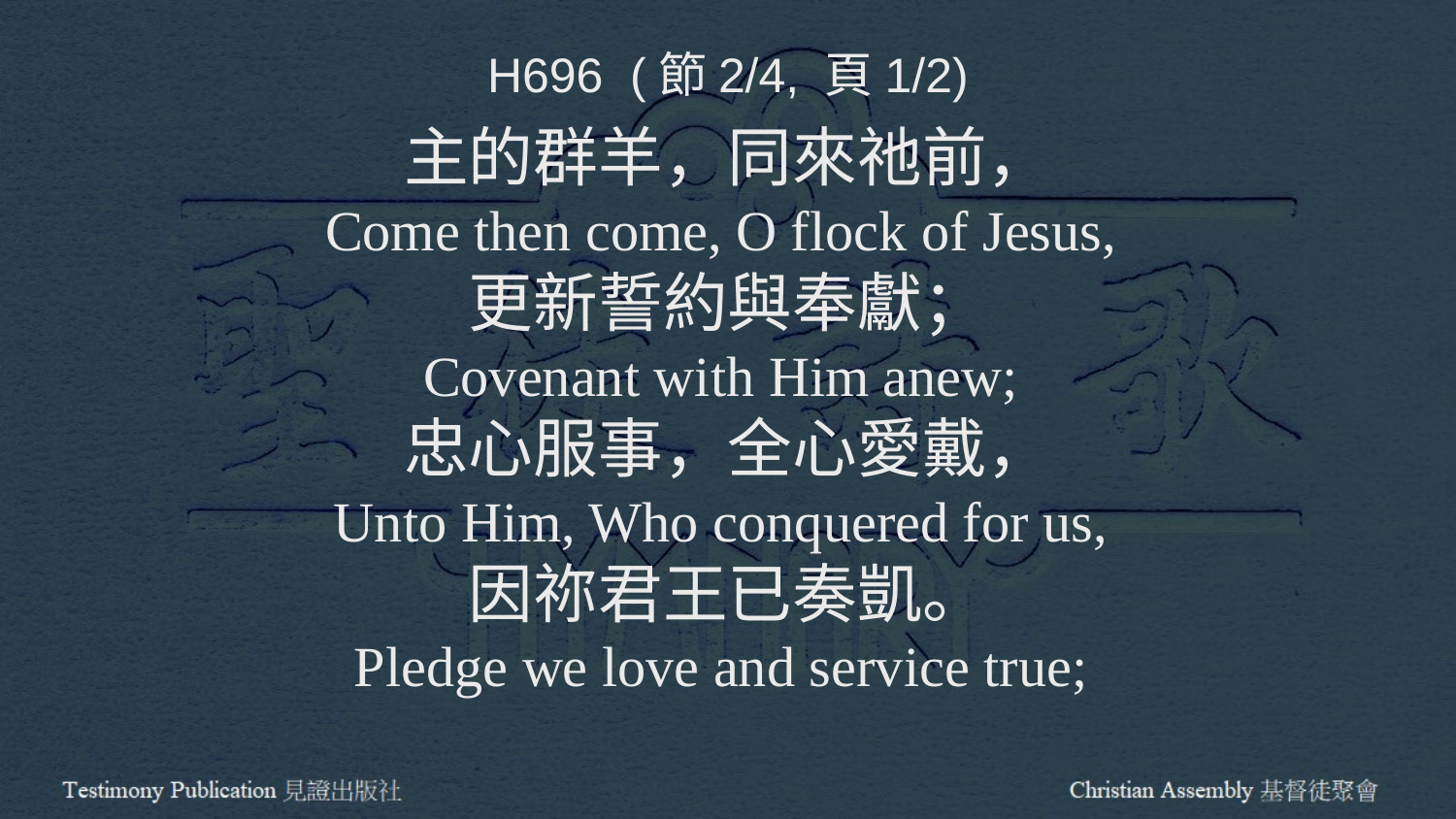

H696  (節2/4, 頁1/2)
主的群羊，同來祂前，
Come then come, O flock of Jesus,
更新誓約與奉獻；
Covenant with Him anew;
忠心服事，全心愛戴，
Unto Him, Who conquered for us,
因祢君王已奏凱。
Pledge we love and service true;